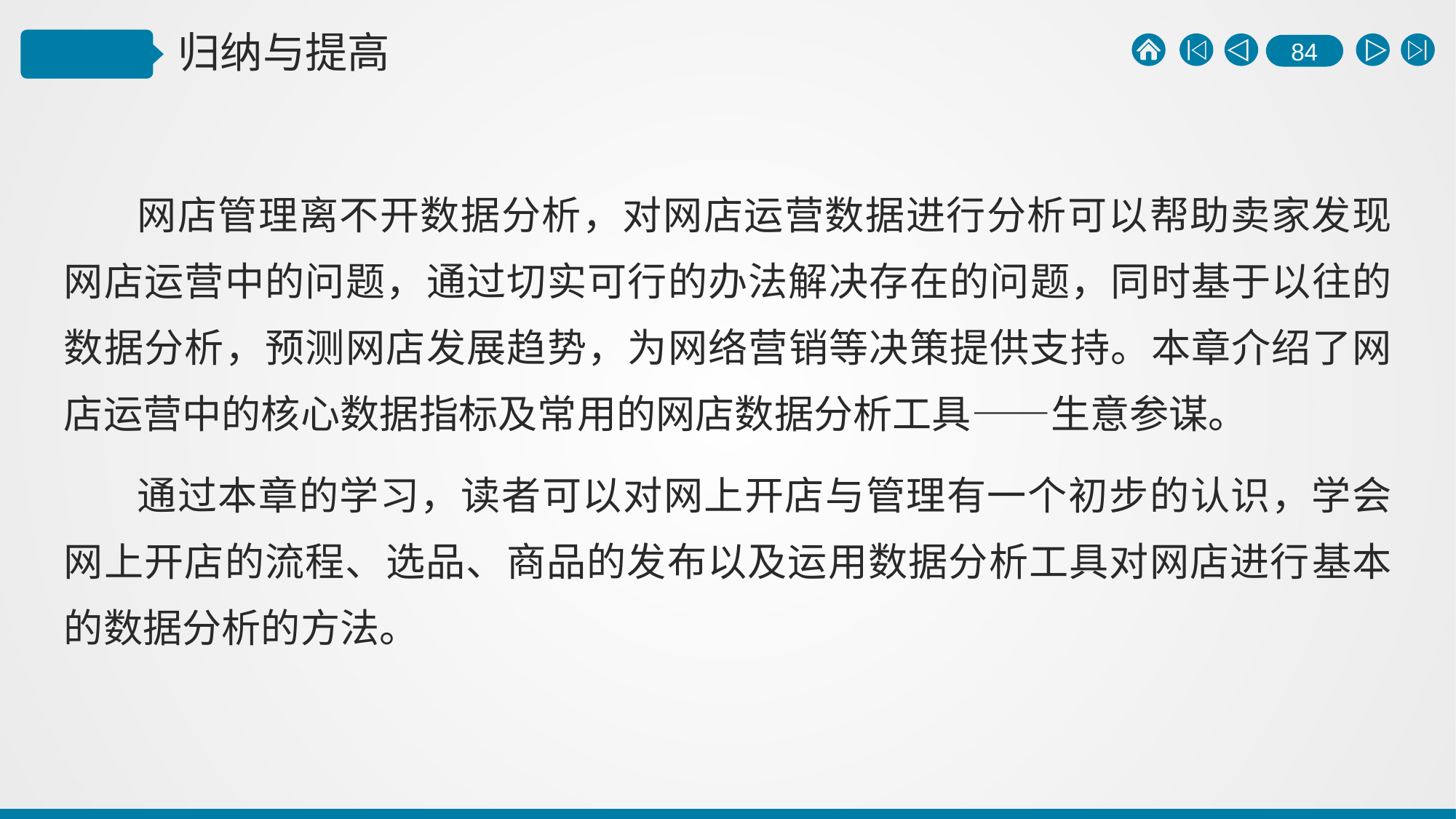

网店管理离不开数据分析，对网店运营数据进行分析可以帮助卖家发现网店运营中的问题，通过切实可行的办法解决存在的问题，同时基于以往的数据分析，预测网店发展趋势，为网络营销等决策提供支持。本章介绍了网店运营中的核心数据指标及常用的网店数据分析工具——生意参谋。
通过本章的学习，读者可以对网上开店与管理有一个初步的认识，学会网上开店的流程、选品、商品的发布以及运用数据分析工具对网店进行基本的数据分析的方法。